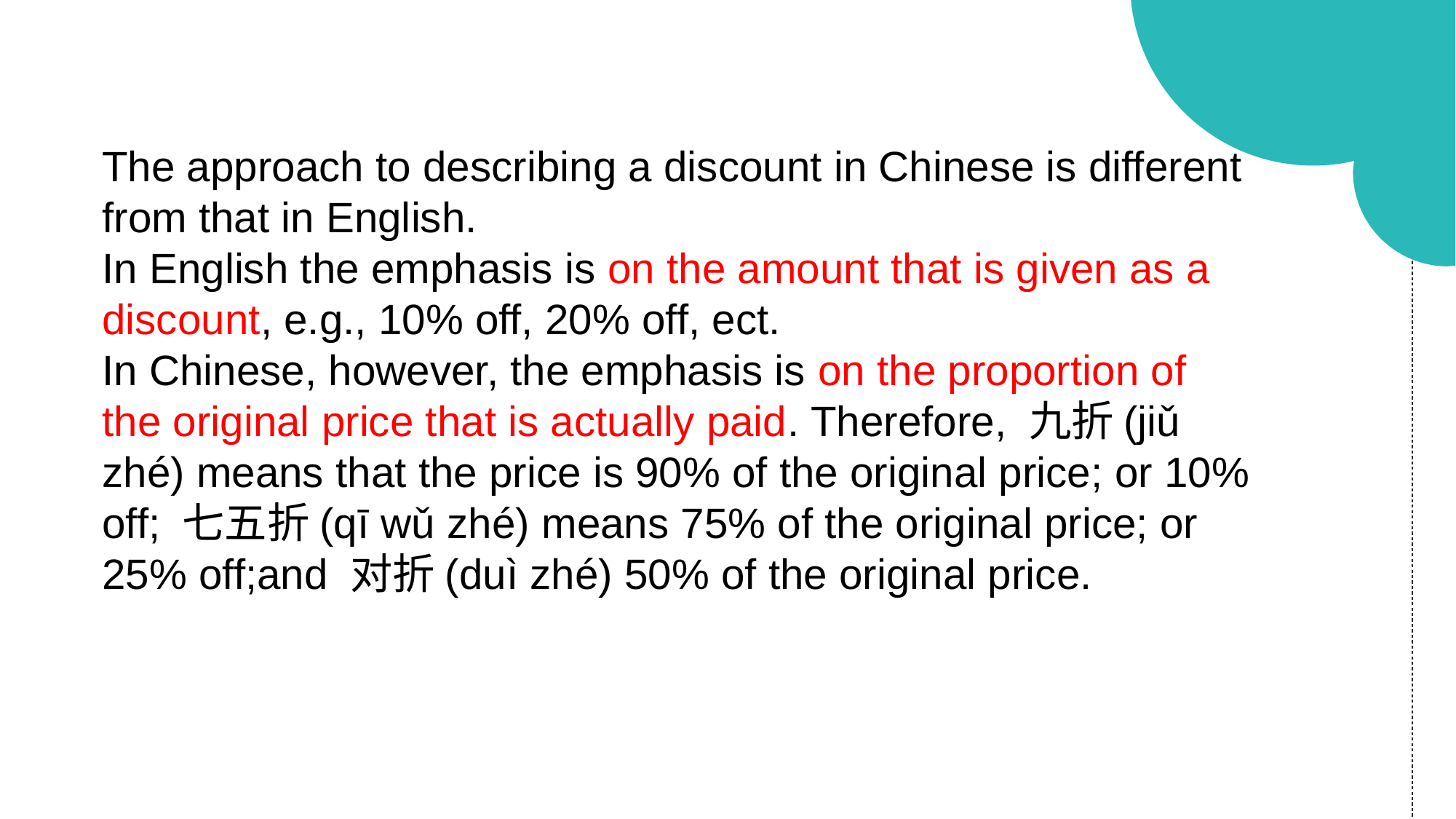

The approach to describing a discount in Chinese is different from that in English.
In English the emphasis is on the amount that is given as a discount, e.g., 10% off, 20% off, ect.
In Chinese, however, the emphasis is on the proportion of the original price that is actually paid. Therefore, 九折(jiǔ zhé) means that the price is 90% of the original price; or 10% off; 七五折(qī wǔ zhé) means 75% of the original price; or 25% off;and 对折(duì zhé) 50% of the original price.